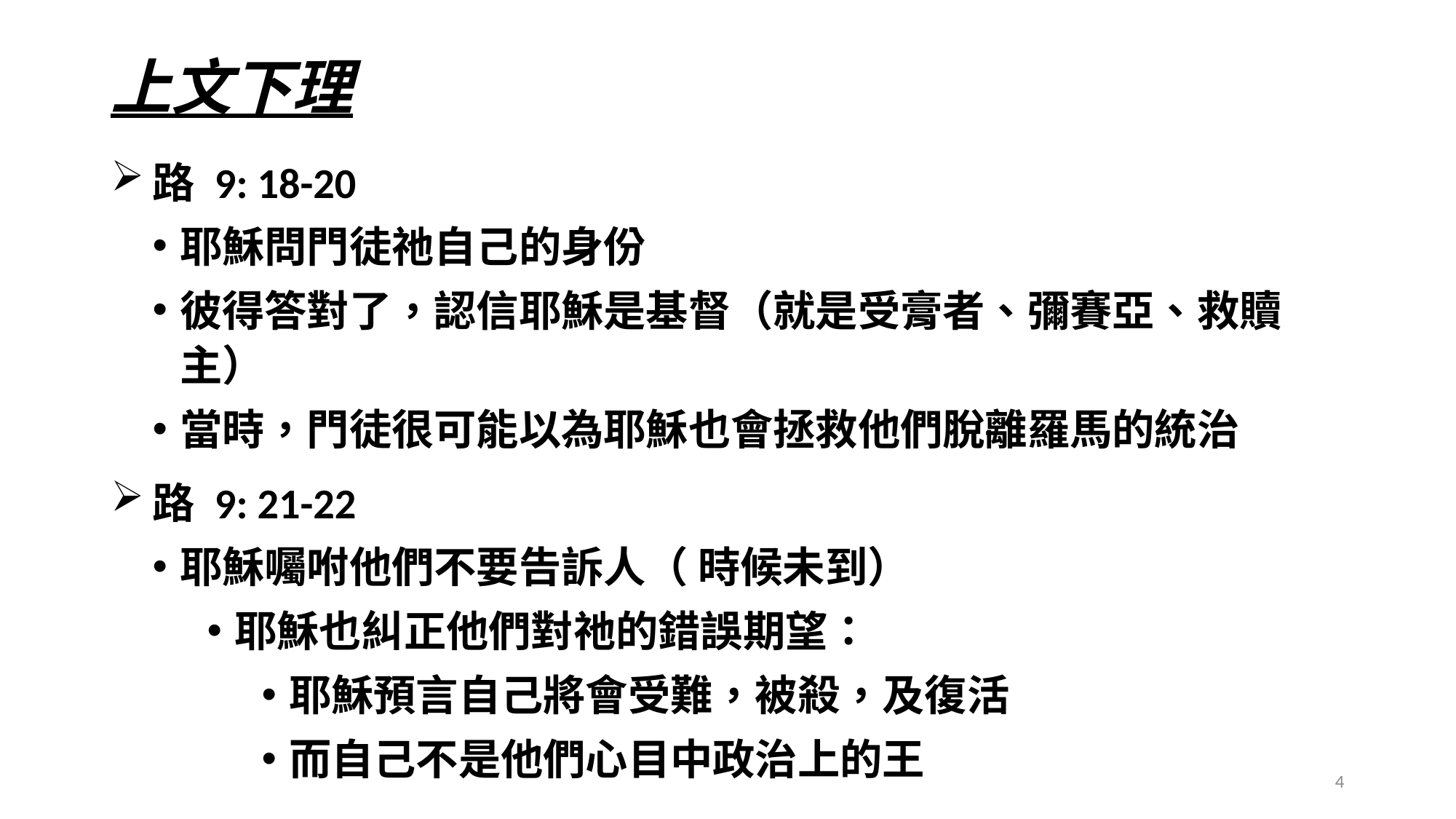

# 上文下理
路 9: 18-20
耶穌問門徒祂自己的身份
彼得答對了，認信耶穌是基督（就是受膏者、彌賽亞、救贖主）
當時，門徒很可能以為耶穌也會拯救他們脫離羅馬的統治
路 9: 21-22
耶穌囑咐他們不要告訴人（ 時候未到）
耶穌也糾正他們對祂的錯誤期望：
耶穌預言自己將會受難，被殺，及復活
而自己不是他們心目中政治上的王
4